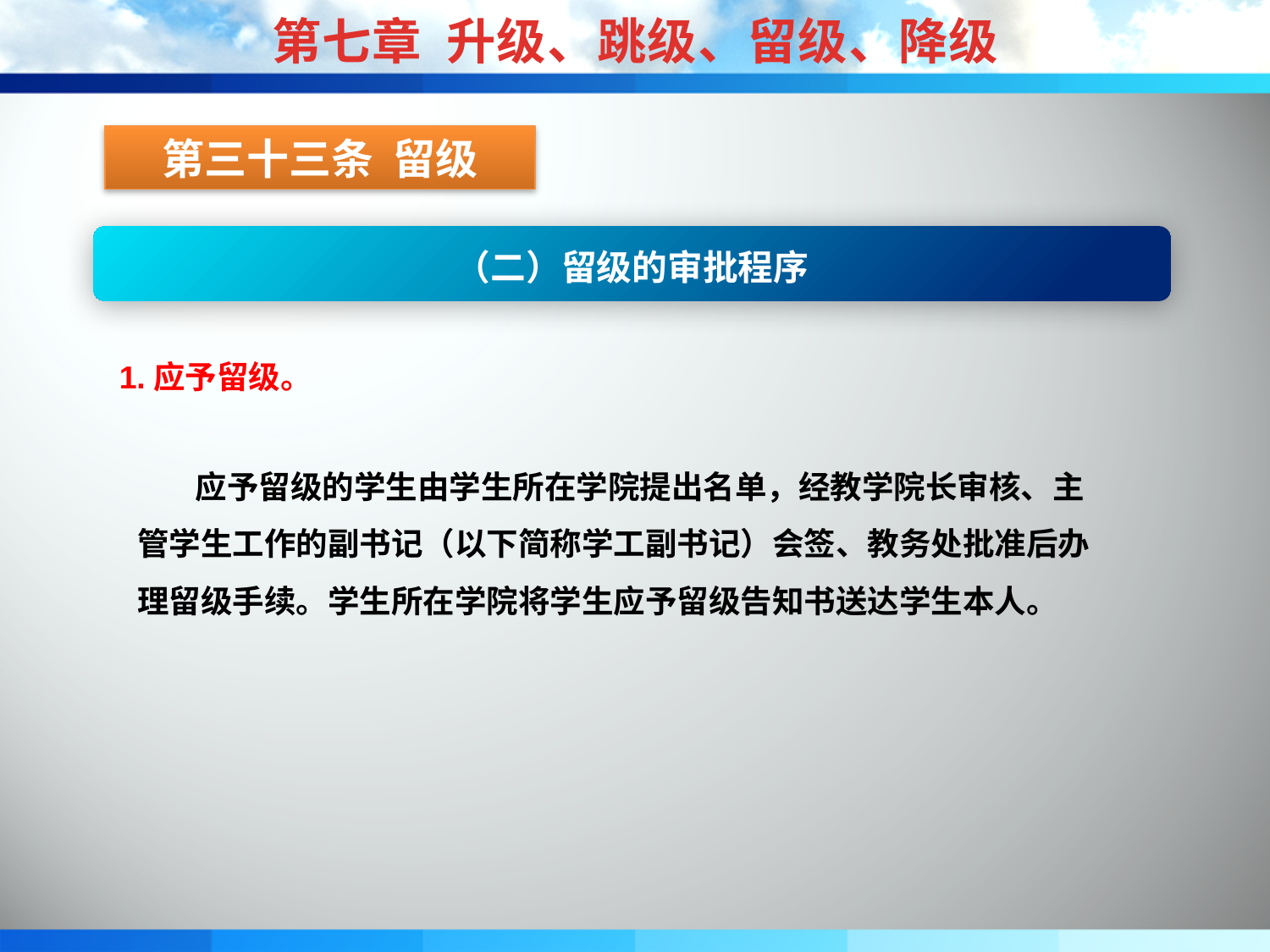

第七章  升级、跳级、留级、降级
第三十三条  留级

（二）留级的审批程序
1.应予留级。
       应予留级的学生由学生所在学院提出名单，经教学院长审核、主管学生工作的副书记（以下简称学工副书记）会签、教务处批准后办理留级手续。学生所在学院将学生应予留级告知书送达学生本人。